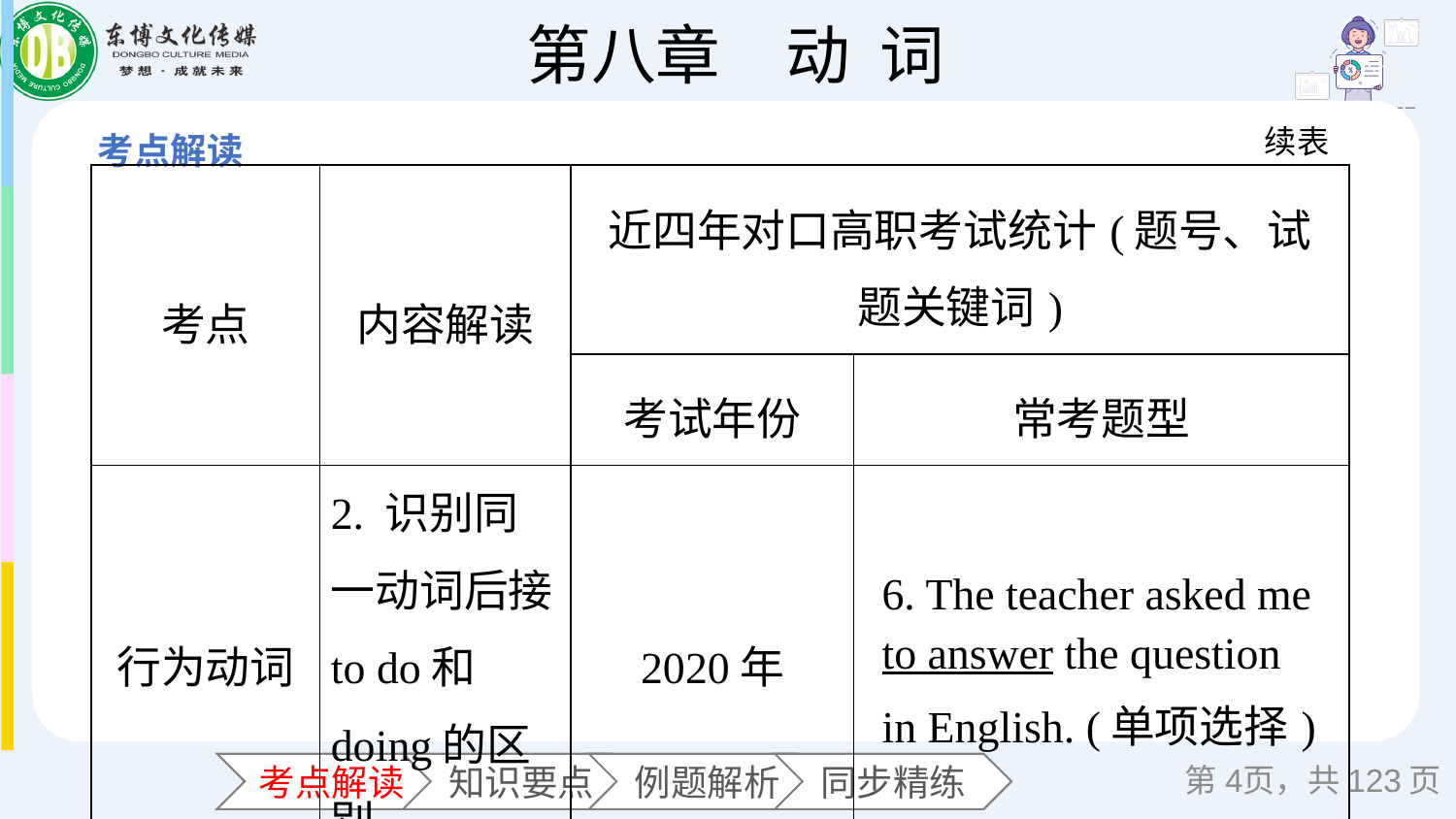

续表
| 考点 | 内容解读 | 近四年对口高职考试统计(题号、试题关键词) |  |
| --- | --- | --- | --- |
|  |  | 考试年份 | 常考题型 |
| 行为动词 | 2. 识别同一动词后接to do和doing的区别 | 2020年 | 6. The teacher asked me to answer the question in English. (单项选择) |
第4页，共123页